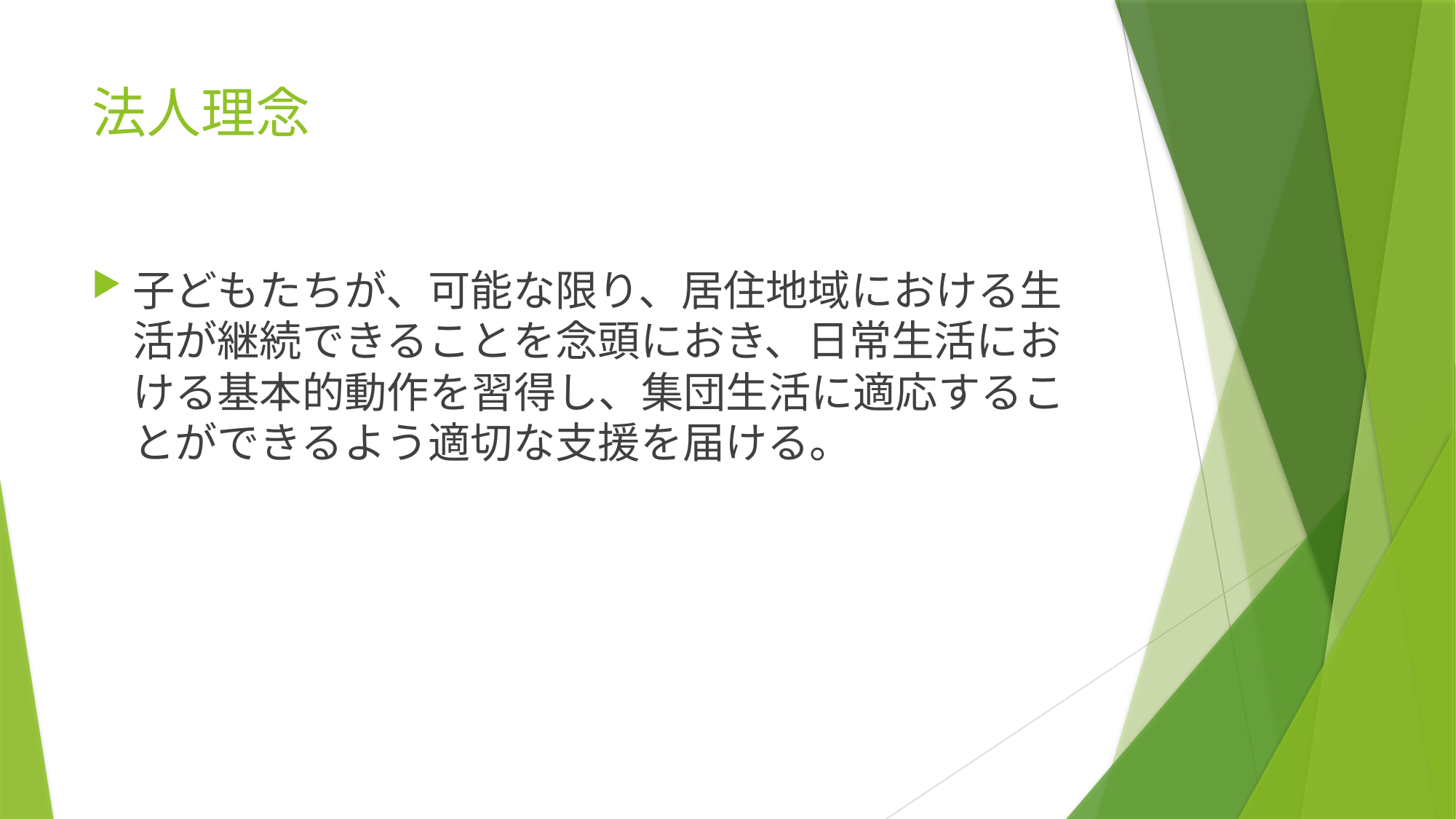

# 法人理念
子どもたちが、可能な限り、居住地域における生活が継続できることを念頭におき、日常生活における基本的動作を習得し、集団生活に適応することができるよう適切な支援を届ける。